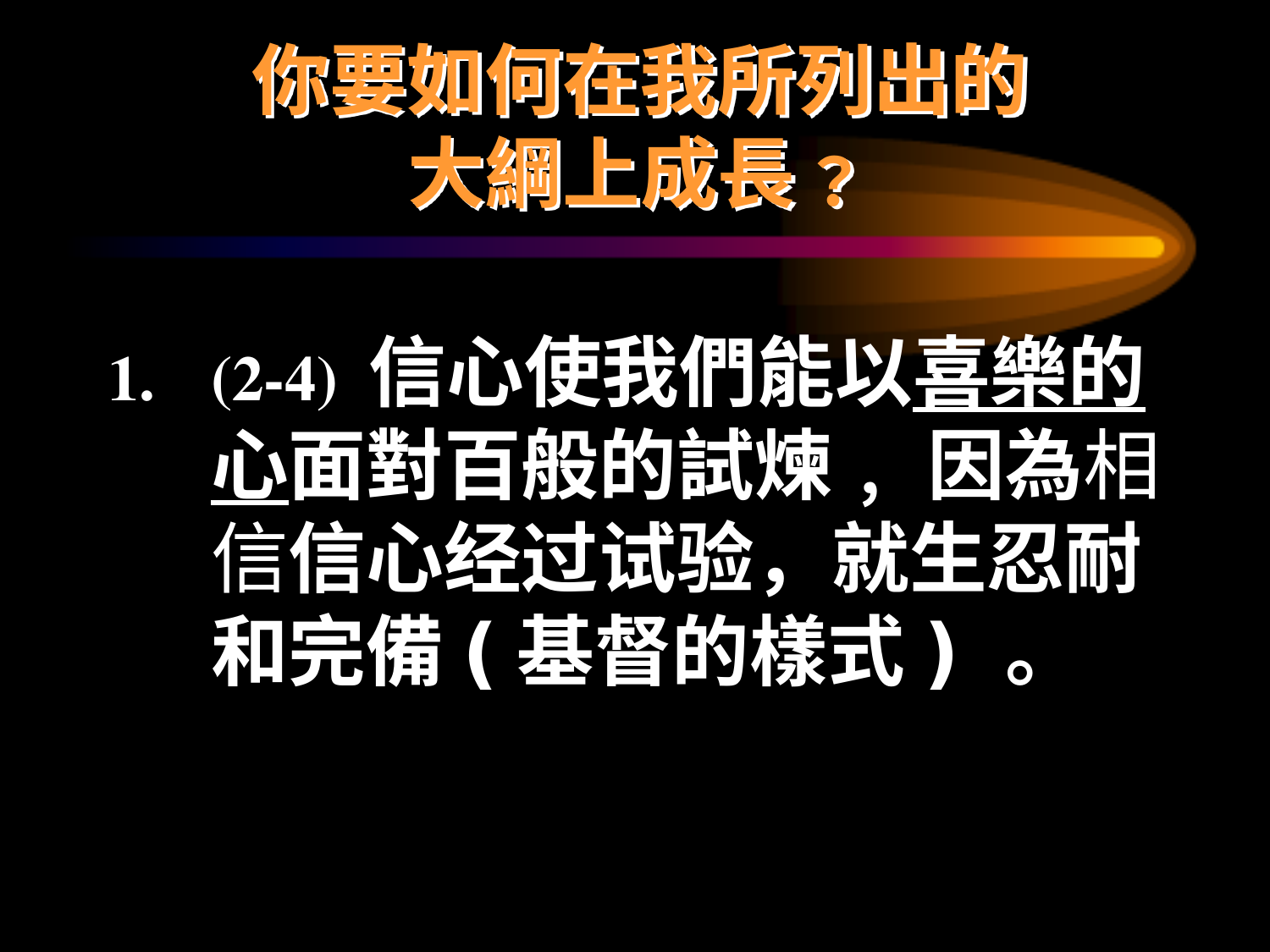

# 你要如何在我所列出的 大綱上成長﹖
(2-4) 信心使我們能以喜樂的心面對百般的試煉﹐ 因為相信信心经过试验，就生忍耐和完備(基督的樣式) 。